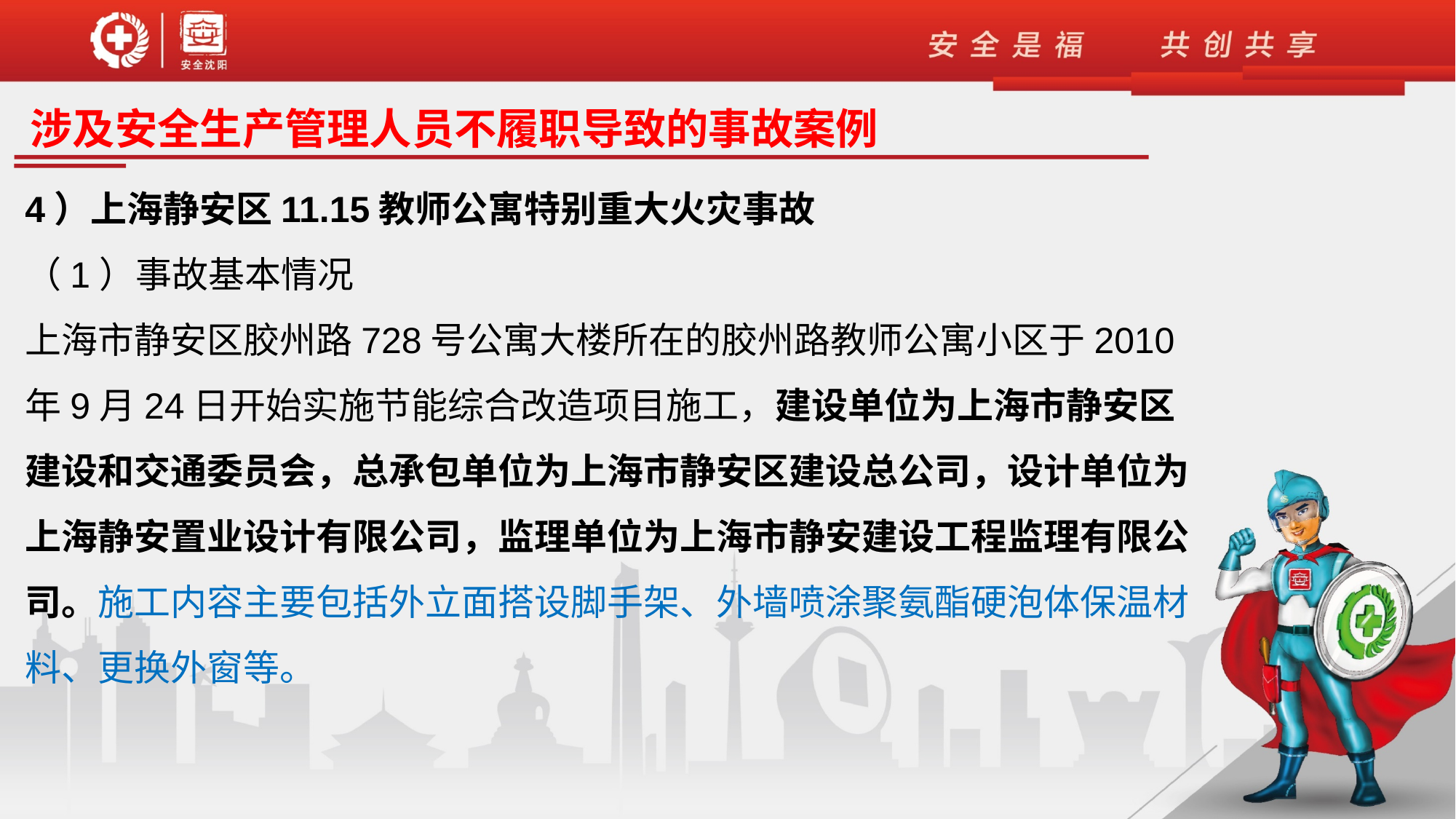

涉及安全生产管理人员不履职导致的事故案例

4）上海静安区11.15教师公寓特别重大火灾事故
（1）事故基本情况
上海市静安区胶州路728号公寓大楼所在的胶州路教师公寓小区于2010年9月24日开始实施节能综合改造项目施工，建设单位为上海市静安区建设和交通委员会，总承包单位为上海市静安区建设总公司，设计单位为上海静安置业设计有限公司，监理单位为上海市静安建设工程监理有限公司。施工内容主要包括外立面搭设脚手架、外墙喷涂聚氨酯硬泡体保温材料、更换外窗等。